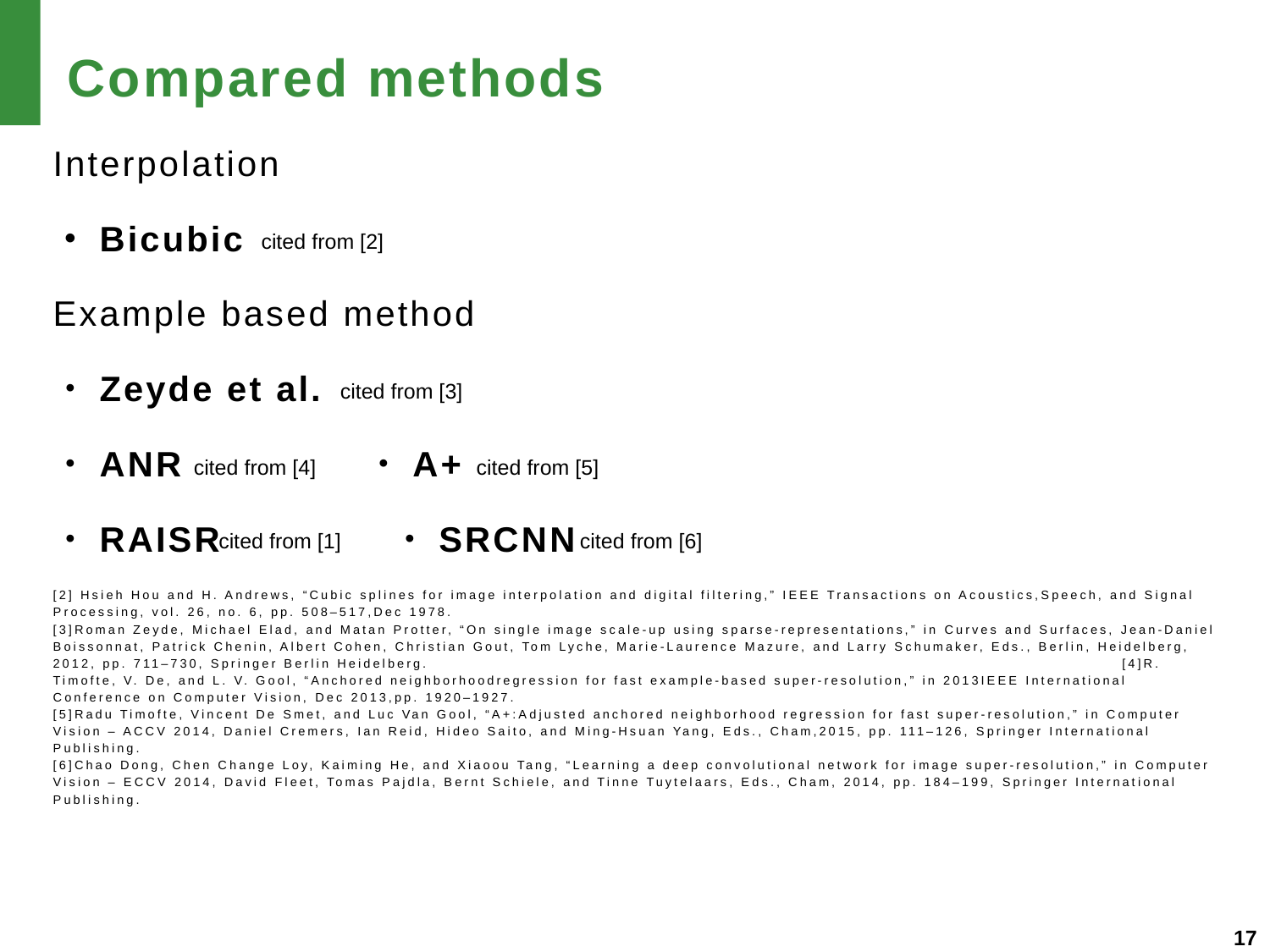

# Compared methods
Interpolation
・Bicubic
Example based method
・Zeyde et al.
・ANR              ・A+
・RAISR             ・SRCNN
[2] Hsieh Hou and H. Andrews, “Cubic splines for image interpolation and digital filtering,” IEEE Transactions on Acoustics,Speech, and Signal Processing, vol. 26, no. 6, pp. 508–517,Dec 1978.                                                                                                                     [3]Roman Zeyde, Michael Elad, and Matan Protter, “On single image scale-up using sparse-representations,” in Curves and Surfaces, Jean-Daniel Boissonnat, Patrick Chenin, Albert Cohen, Christian Gout, Tom Lyche, Marie-Laurence Mazure, and Larry Schumaker, Eds., Berlin, Heidelberg, 2012, pp. 711–730, Springer Berlin Heidelberg.                                                                                                                   [4]R. Timofte, V. De, and L. V. Gool, “Anchored neighborhoodregression for fast example-based super-resolution,” in 2013IEEE International Conference on Computer Vision, Dec 2013,pp. 1920–1927.                                                                                                             [5]Radu Timofte, Vincent De Smet, and Luc Van Gool, “A+:Adjusted anchored neighborhood regression for fast super-resolution,” in Computer Vision – ACCV 2014, Daniel Cremers, Ian Reid, Hideo Saito, and Ming-Hsuan Yang, Eds., Cham,2015, pp. 111–126, Springer International Publishing.                                                                                                                                                                                [6]Chao Dong, Chen Change Loy, Kaiming He, and Xiaoou Tang, “Learning a deep convolutional network for image super-resolution,” in Computer Vision – ECCV 2014, David Fleet, Tomas Pajdla, Bernt Schiele, and Tinne Tuytelaars, Eds., Cham, 2014, pp. 184–199, Springer International Publishing.
cited from [2]
cited from [3]
cited from [4]
cited from [5]
cited from [6]
cited from [1]
17